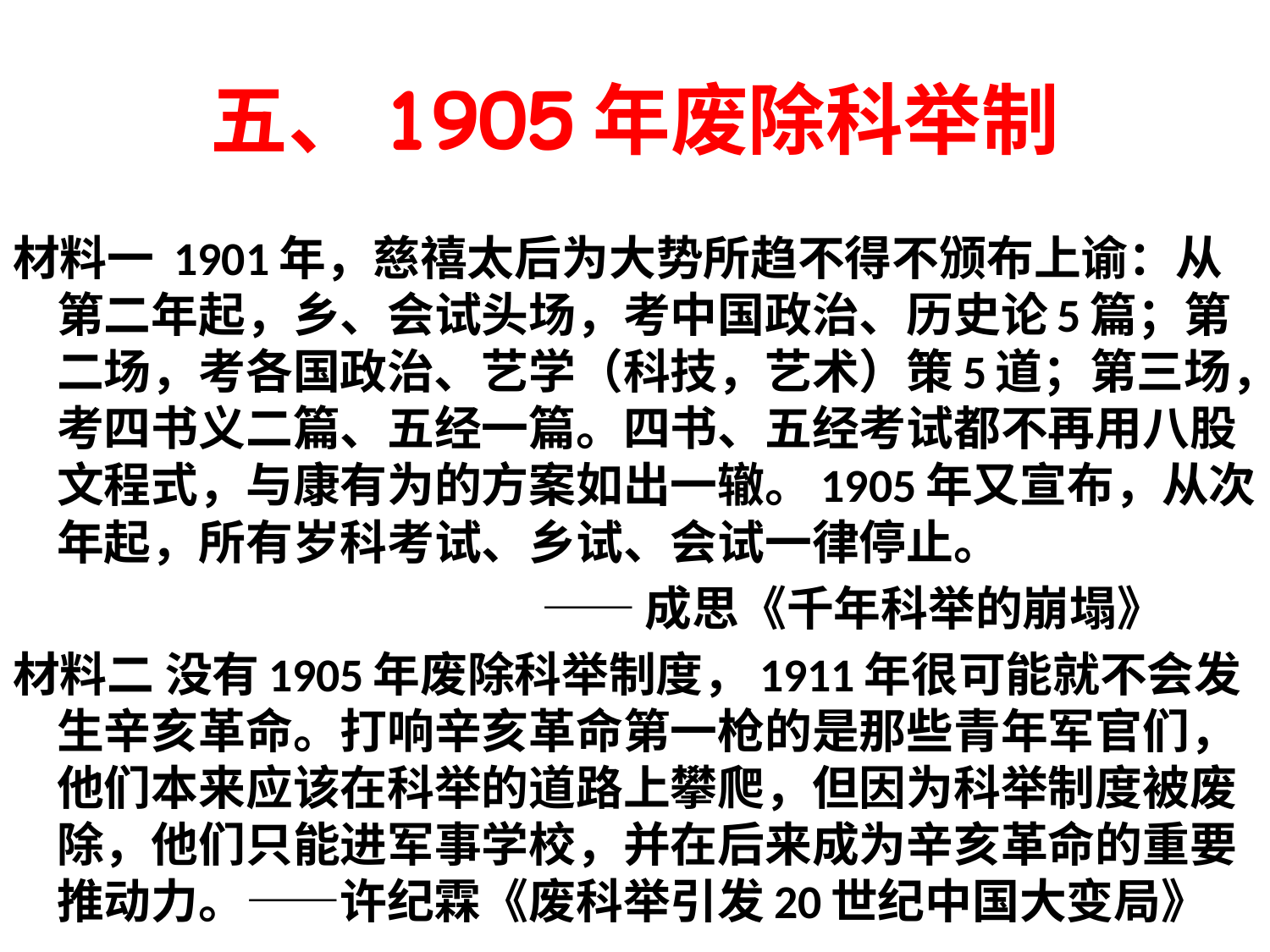

# 五、1905年废除科举制
材料一 1901年，慈禧太后为大势所趋不得不颁布上谕：从第二年起，乡、会试头场，考中国政治、历史论5篇；第二场，考各国政治、艺学（科技，艺术）策5道；第三场，考四书义二篇、五经一篇。四书、五经考试都不再用八股文程式，与康有为的方案如出一辙。1905年又宣布，从次年起，所有岁科考试、乡试、会试一律停止。
                                                 ——成思《千年科举的崩塌》
材料二 没有1905年废除科举制度，1911年很可能就不会发生辛亥革命。打响辛亥革命第一枪的是那些青年军官们，他们本来应该在科举的道路上攀爬，但因为科举制度被废除，他们只能进军事学校，并在后来成为辛亥革命的重要推动力。——许纪霖《废科举引发20世纪中国大变局》